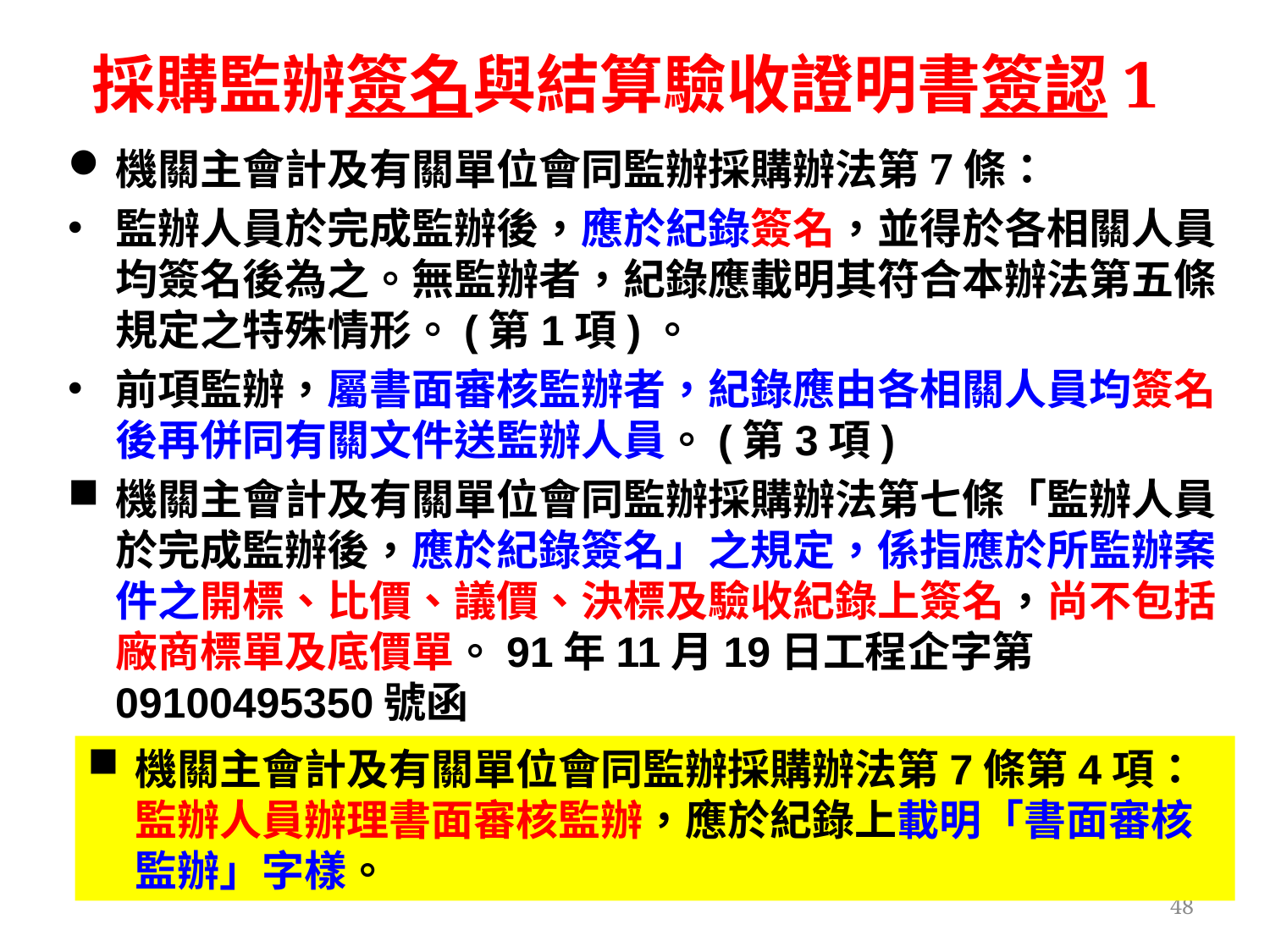

採購監辦簽名與結算驗收證明書簽認1
機關主會計及有關單位會同監辦採購辦法第7條：
監辦人員於完成監辦後，應於紀錄簽名，並得於各相關人員均簽名後為之。無監辦者，紀錄應載明其符合本辦法第五條規定之特殊情形。(第1項)。
前項監辦，屬書面審核監辦者，紀錄應由各相關人員均簽名後再併同有關文件送監辦人員。(第3項)
機關主會計及有關單位會同監辦採購辦法第七條「監辦人員於完成監辦後，應於紀錄簽名」之規定，係指應於所監辦案件之開標、比價、議價、決標及驗收紀錄上簽名，尚不包括廠商標單及底價單。91年11月19日工程企字第09100495350號函
機關主會計及有關單位會同監辦採購辦法第7條第4項：
監辦人員辦理書面審核監辦，應於紀錄上載明「書面審核監辦」字樣。
48